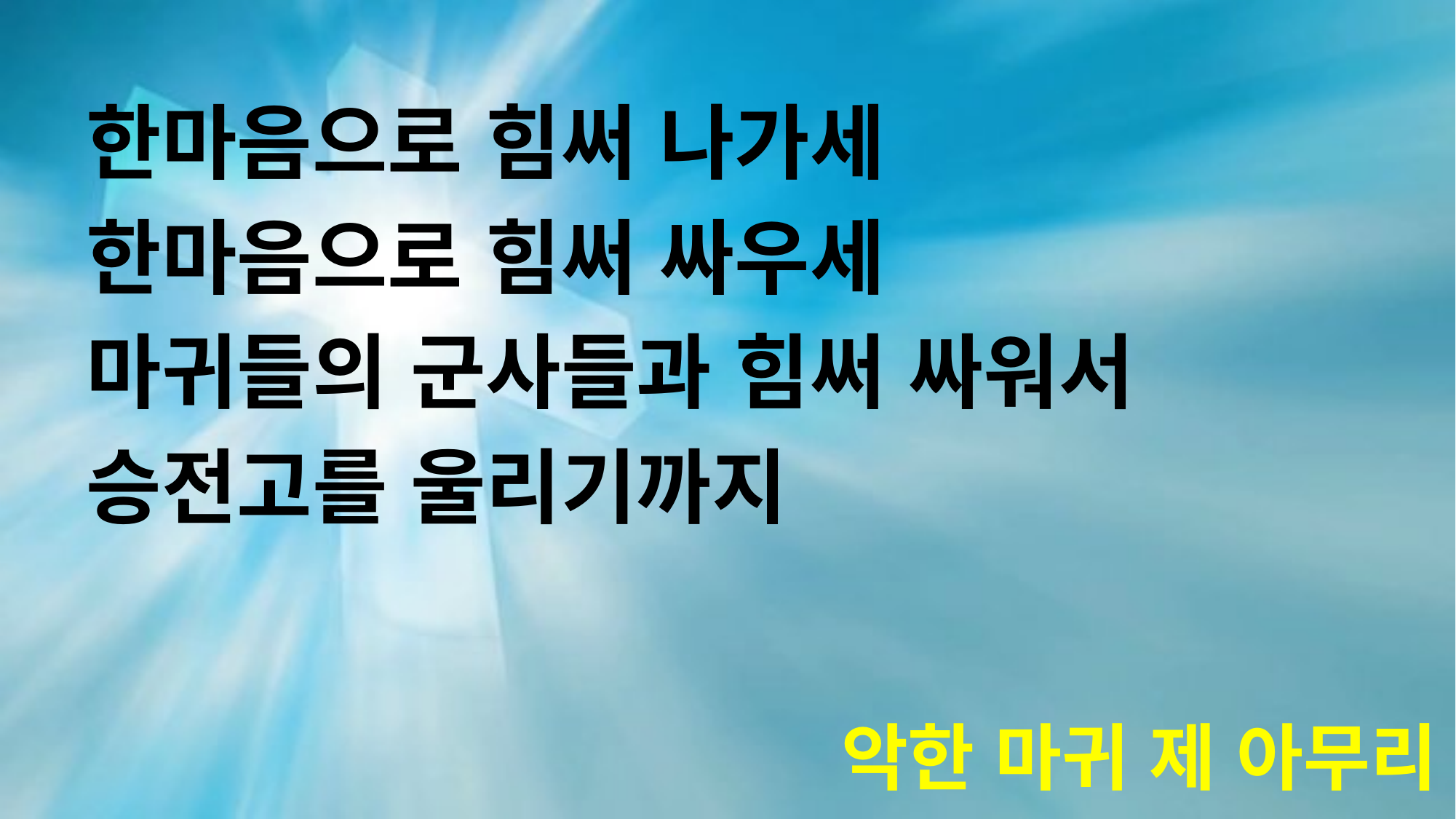

한마음으로 힘써 나가세
한마음으로 힘써 싸우세
마귀들의 군사들과 힘써 싸워서
승전고를 울리기까지
# 악한 마귀 제 아무리